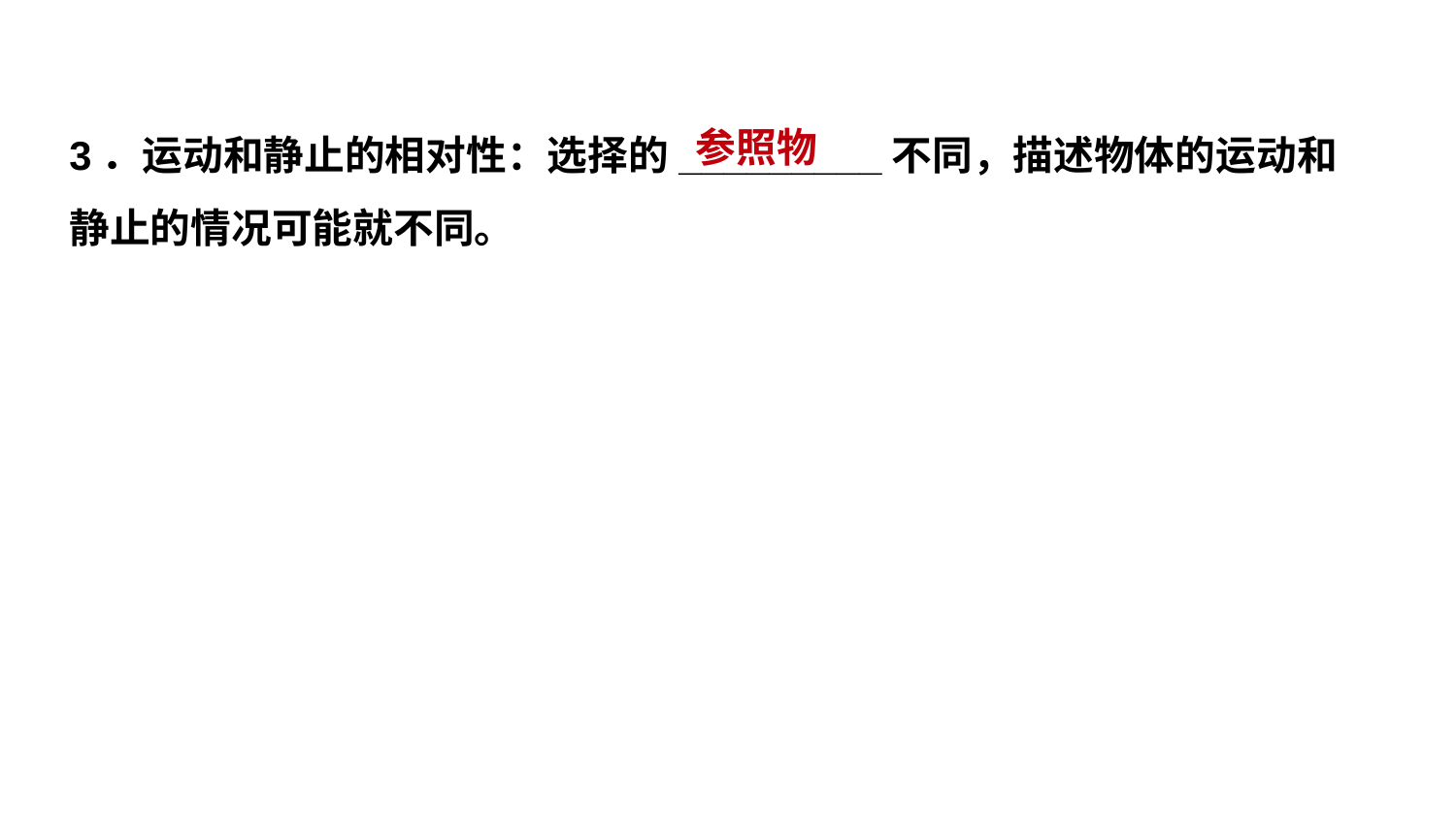

参照物
3．运动和静止的相对性：选择的_________不同，描述物体的运动和静止的情况可能就不同。